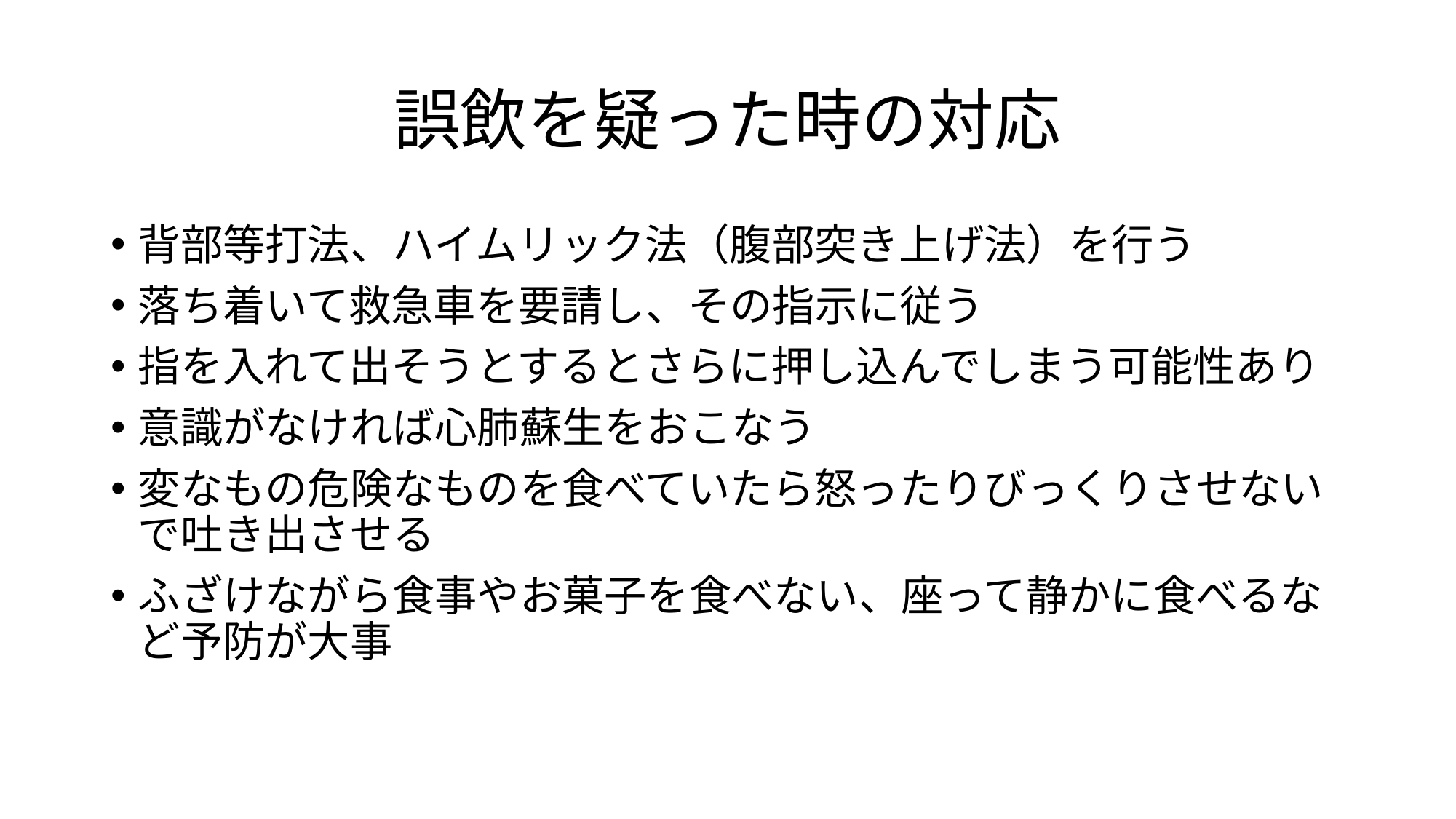

# 誤飲を疑った時の対応
背部等打法、ハイムリック法（腹部突き上げ法）を行う
落ち着いて救急車を要請し、その指示に従う
指を入れて出そうとするとさらに押し込んでしまう可能性あり
意識がなければ心肺蘇生をおこなう
変なもの危険なものを食べていたら怒ったりびっくりさせないで吐き出させる
ふざけながら食事やお菓子を食べない、座って静かに食べるなど予防が大事